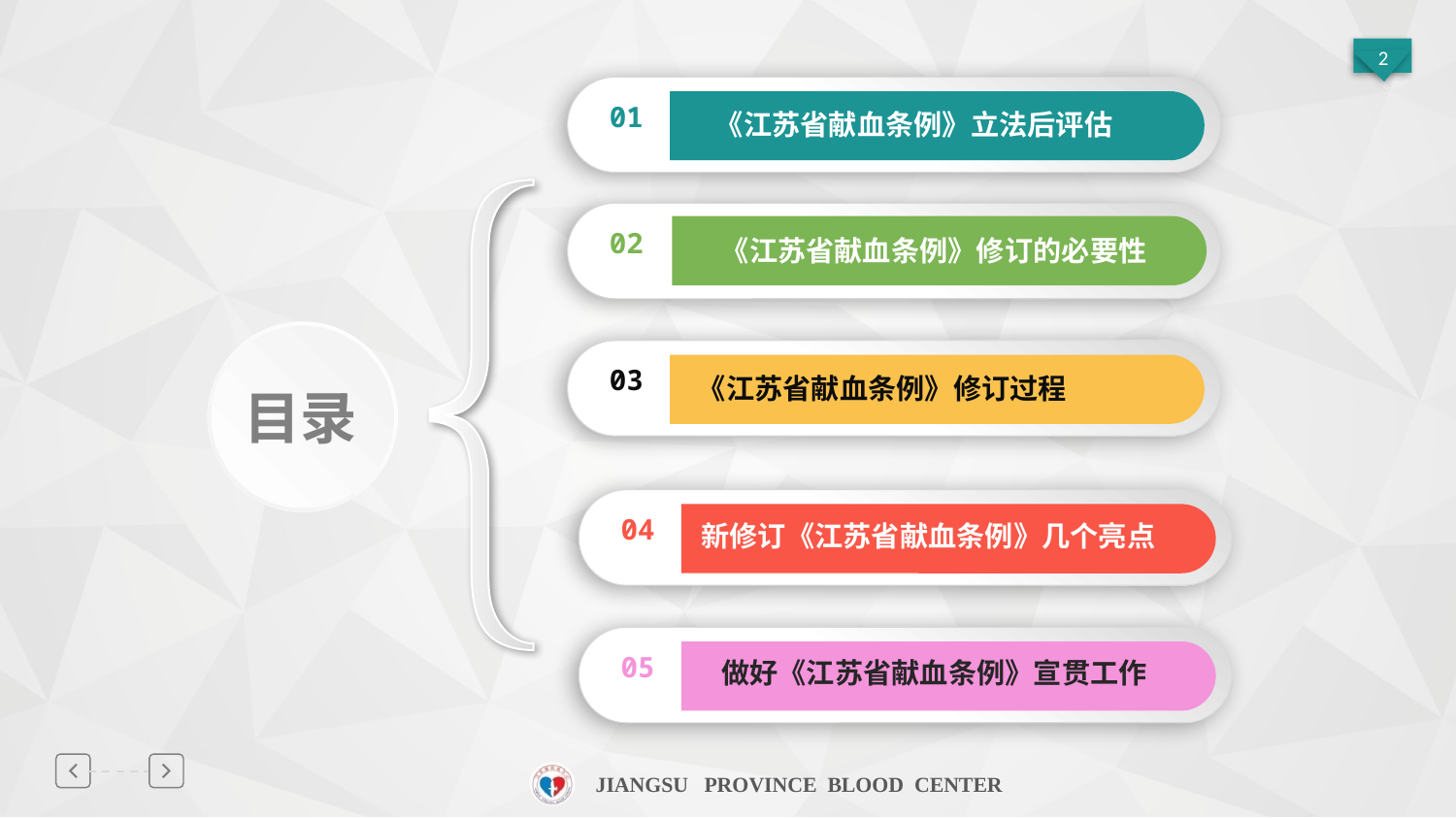

01
《江苏省献血条例》立法后评估

02
《江苏省献血条例》修订的必要性

03
     《江苏省献血条例》修订过程
目录

04
 新修订《江苏省献血条例》几个亮点

05
做好《江苏省献血条例》宣贯工作